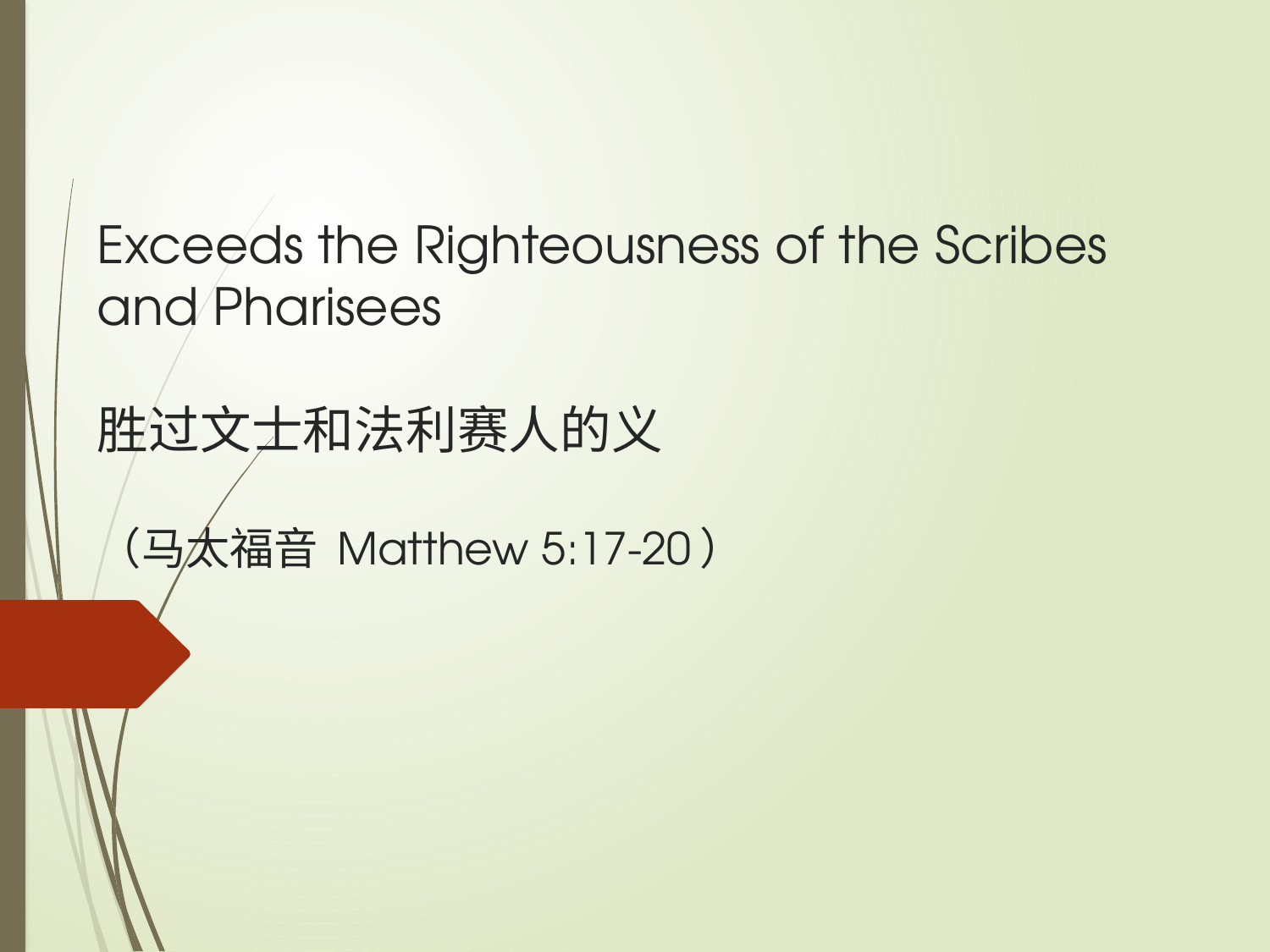

# Exceeds the Righteousness of the Scribes and Pharisees 胜过文士和法利赛人的义 （马太福音 Matthew 5:17-20）